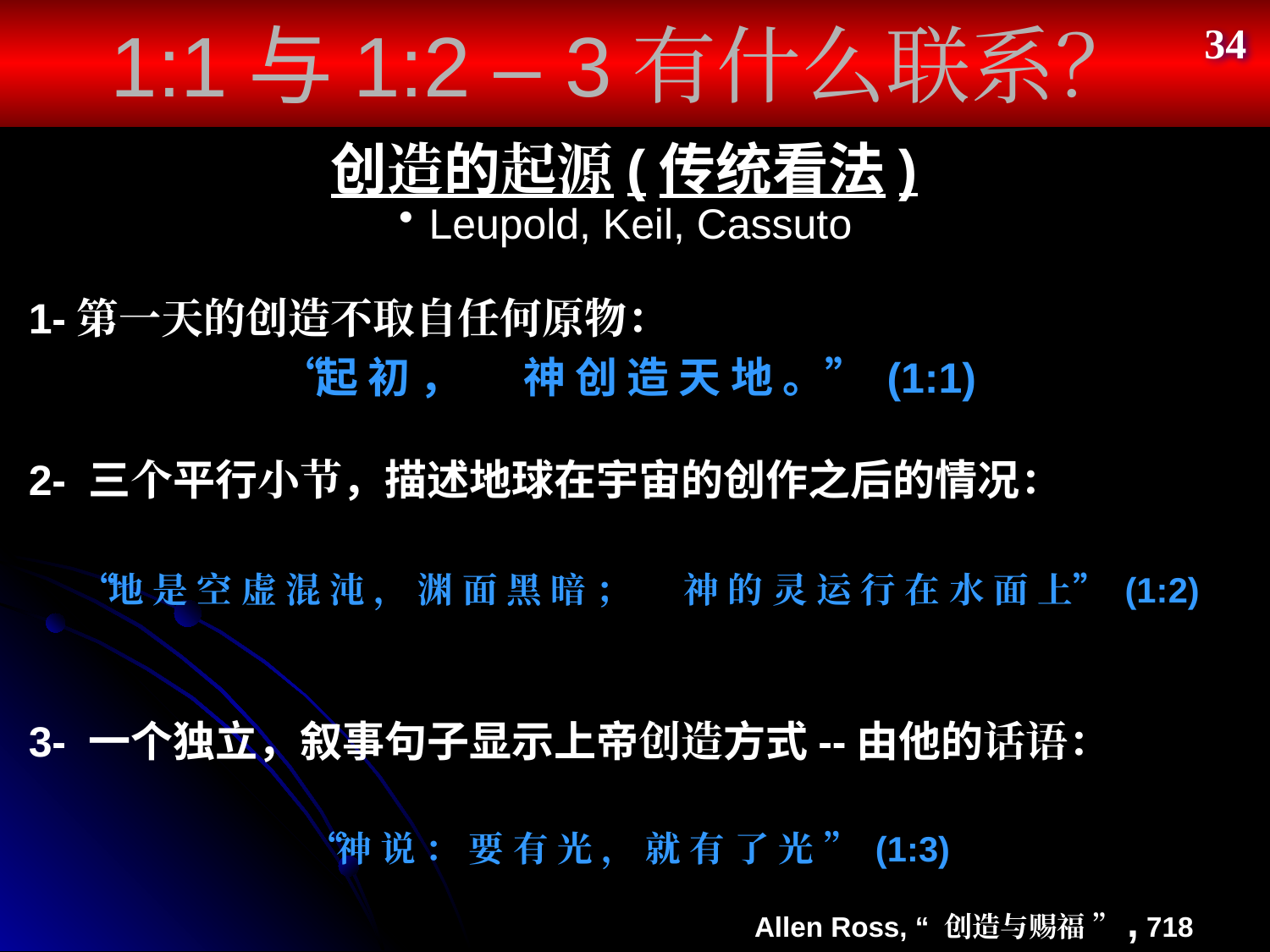

# 1:1与1:2 – 3有什么联系？
34
创造的起源(传统看法)

Leupold, Keil, Cassuto
1-第一天的创造不取自任何原物：
“起 初 ， 　 神 创 造 天 地 。” (1:1)
2- 三个平行小节，描述地球在宇宙的创作之后的情况：
“地 是 空 虚 混 沌 ， 渊 面 黑 暗 ； 　 神 的 灵 运 行 在 水 面 上” (1:2)
3- 一个独立，叙事句子显示上帝创造方式--由他的话语：
“神 说 ： 要 有 光 ， 就 有 了 光 ” (1:3)
Allen Ross, “ 创造与赐福 ”, 718